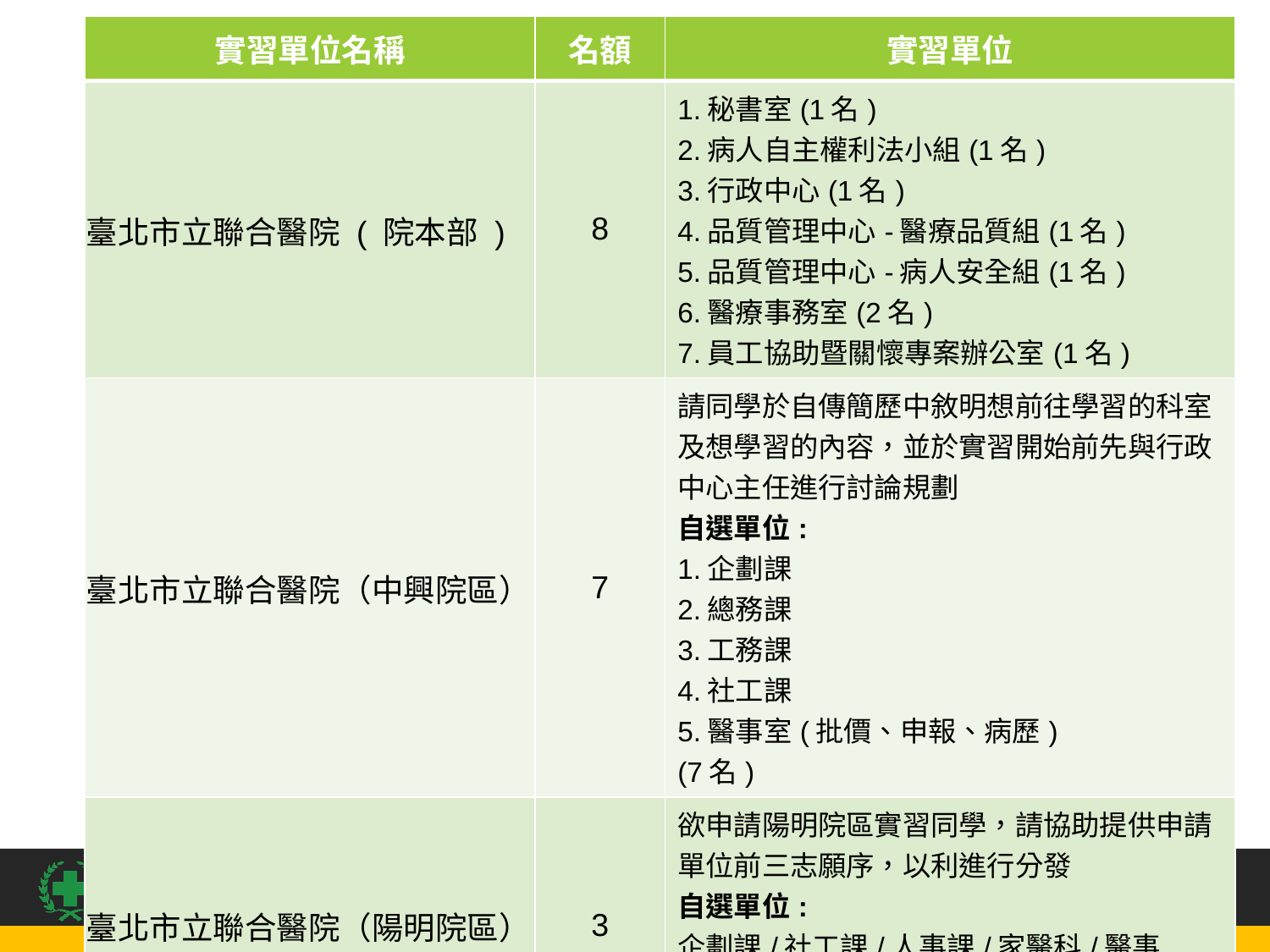

# 實習單位名單(1/4)
| 實習單位名稱 | 名額 | 實習單位 |
| --- | --- | --- |
| 臺北市立聯合醫院 ( 院本部 ) | 8 | 1.秘書室(1名) 2.病人自主權利法小組(1名) 3.行政中心(1名) 4.品質管理中心-醫療品質組(1名) 5.品質管理中心-病人安全組(1名) 6.醫療事務室(2名) 7.員工協助暨關懷專案辦公室(1名) |
| 臺北市立聯合醫院（中興院區） | 7 | 請同學於自傳簡歷中敘明想前往學習的科室及想學習的內容，並於實習開始前先與行政中心主任進行討論規劃 自選單位: 1.企劃課 2.總務課 3.工務課 4.社工課 5.醫事室(批價、申報、病歷) (7名) |
| 臺北市立聯合醫院（陽明院區） | 3 | 欲申請陽明院區實習同學，請協助提供申請單位前三志願序，以利進行分發 自選單位: 企劃課/社工課/人事課/家醫科/醫事課/神經內科/失智日間照護中心/教研 (3名) |